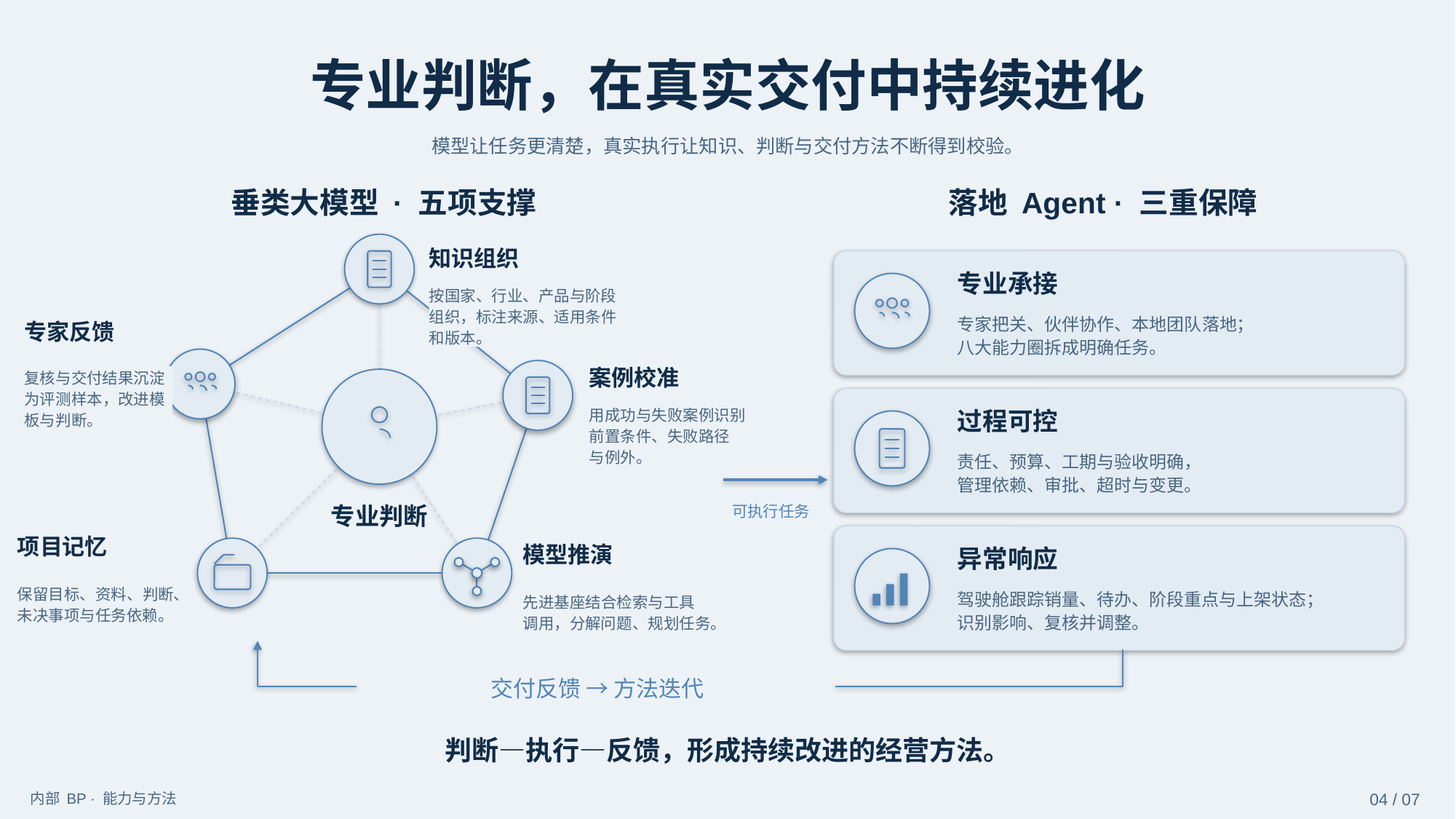

专业判断，在真实交付中持续进化
模型让任务更清楚，真实执行让知识、判断与交付方法不断得到校验。
垂类大模型 · 五项支撑
落地 Agent · 三重保障

知识组织

专业承接

按国家、行业、产品与阶段
组织，标注来源、适用条件
和版本。

专家把关、伙伴协作、本地团队落地；
八大能力圈拆成明确任务。

专家反馈

复核与交付结果沉淀为评测样本，改进模板与判断。
案例校准

用成功与失败案例识别
前置条件、失败路径
与例外。
过程可控

责任、预算、工期与验收明确，
管理依赖、审批、超时与变更。
可执行任务
专业判断

项目记忆
模型推演

异常响应

保留目标、资料、判断、
未决事项与任务依赖。

先进基座结合检索与工具
调用，分解问题、规划任务。
驾驶舱跟踪销量、待办、阶段重点与上架状态；
识别影响、复核并调整。

交付反馈 → 方法迭代
判断—执行—反馈，形成持续改进的经营方法。
内部 BP · 能力与方法
04 / 07